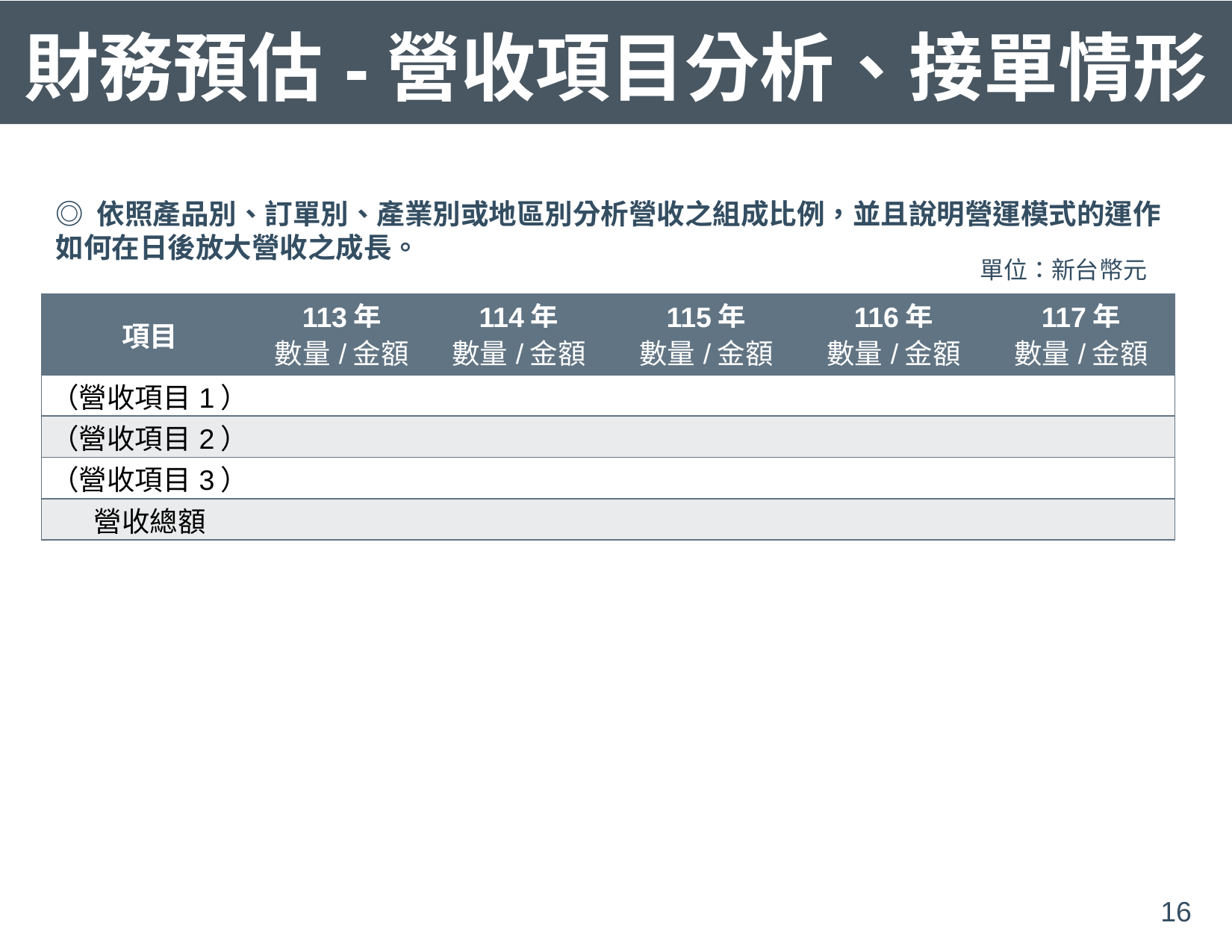

財務預估-營收項目分析、接單情形
◎ 依照產品別、訂單別、產業別或地區別分析營收之組成比例，並且說明營運模式的運作如何在日後放大營收之成長。
單位：新台幣元
| 項目 | 113年 | 114年 | 115年 | 116年 | 117年 |
| --- | --- | --- | --- | --- | --- |
|  | 數量/金額 | 數量/金額 | 數量/金額 | 數量/金額 | 數量/金額 |
| （營收項目1） |  |  |  |  |  |
| （營收項目2） |  |  |  |  |  |
| （營收項目3） |  |  |  |  |  |
| 營收總額 |  |  |  |  |  |
16